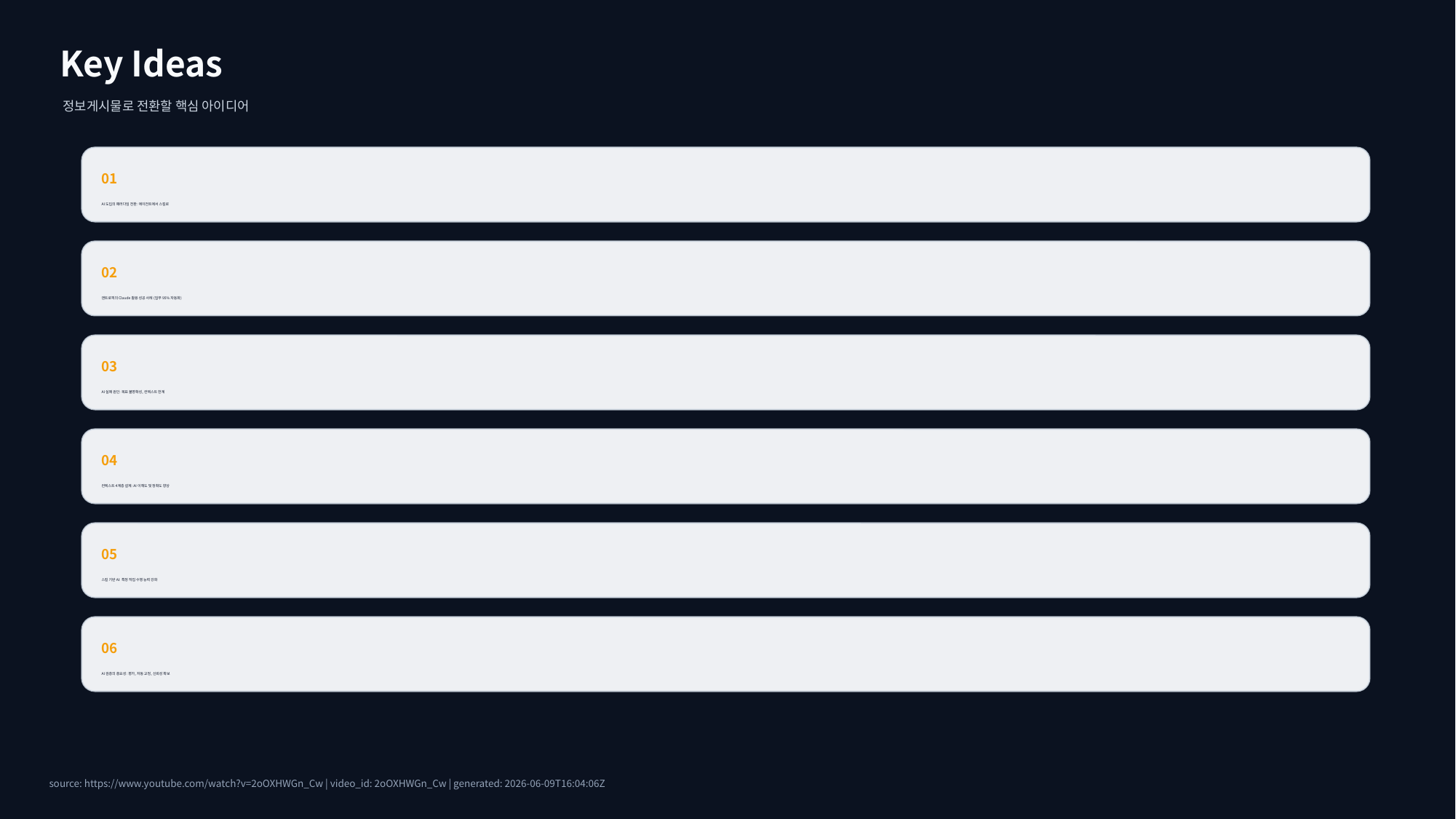

Key Ideas
정보게시물로 전환할 핵심 아이디어

01
AI 도입의 패러다임 전환: 에이전트에서 스킬로

02
앤트로픽의 Claude 활용 성공 사례 (업무 95% 자동화)

03
AI 실패 원인: 목표 불명확성, 컨텍스트 한계

04
컨텍스트 4계층 설계: AI 이해도 및 정확도 향상

05
스킬 기반 AI: 특정 작업 수행 능력 강화

06
AI 검증의 중요성: 평가, 자동 교정, 신뢰성 확보
source: https://www.youtube.com/watch?v=2oOXHWGn_Cw | video_id: 2oOXHWGn_Cw | generated: 2026-06-09T16:04:06Z